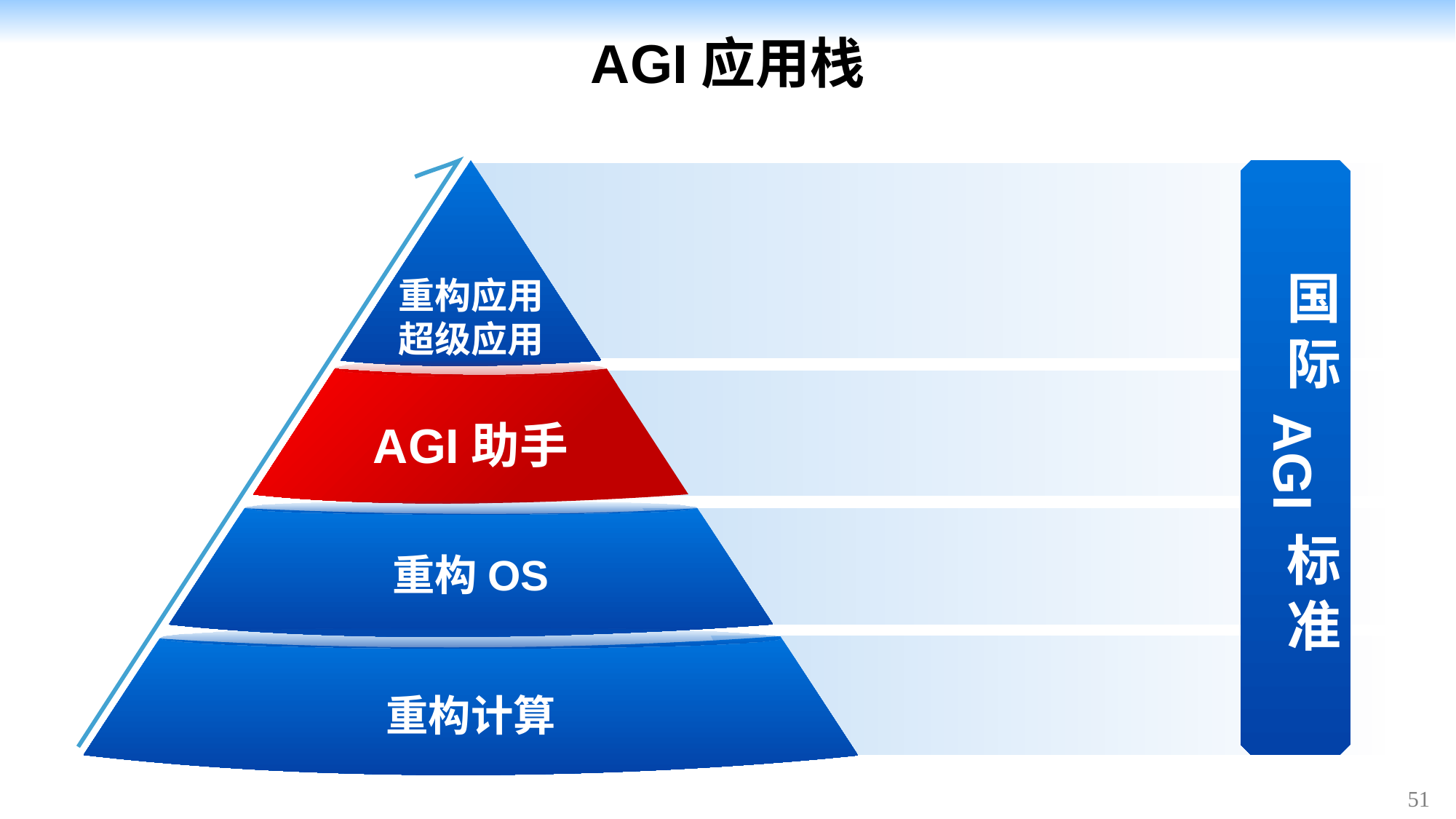

# AGI应用栈

国际

标准
AGI

重构应用
超级应用
AGI助手
重构OS
重构计算